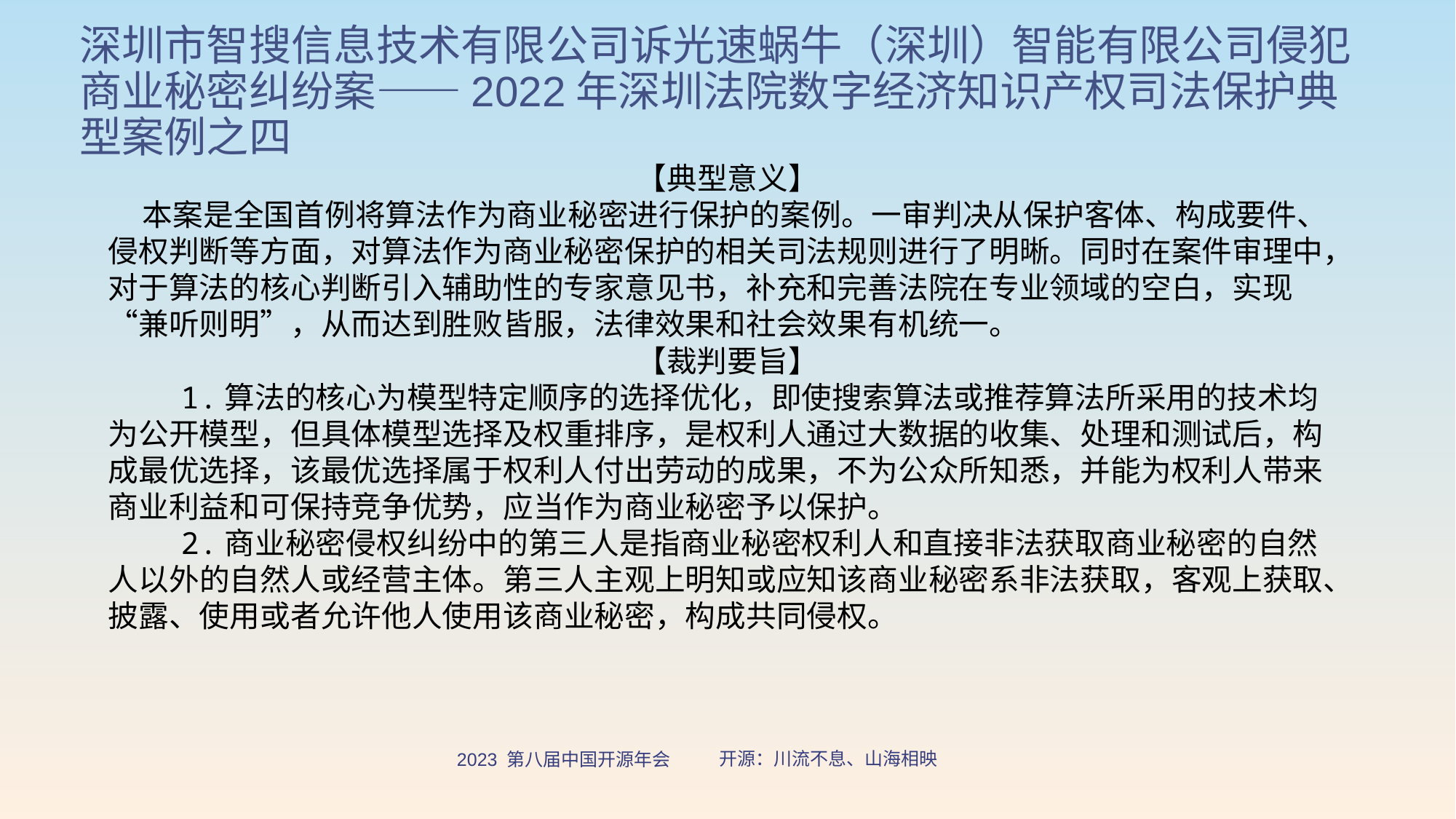

# 深圳市智搜信息技术有限公司诉光速蜗牛（深圳）智能有限公司侵犯商业秘密纠纷案——2022年深圳法院数字经济知识产权司法保护典型案例之四
【典型意义】
    本案是全国首例将算法作为商业秘密进行保护的案例。一审判决从保护客体、构成要件、侵权判断等方面，对算法作为商业秘密保护的相关司法规则进行了明晰。同时在案件审理中，对于算法的核心判断引入辅助性的专家意见书，补充和完善法院在专业领域的空白，实现“兼听则明”，从而达到胜败皆服，法律效果和社会效果有机统一。
【裁判要旨】
    1.算法的核心为模型特定顺序的选择优化，即使搜索算法或推荐算法所采用的技术均为公开模型，但具体模型选择及权重排序，是权利人通过大数据的收集、处理和测试后，构成最优选择，该最优选择属于权利人付出劳动的成果，不为公众所知悉，并能为权利人带来商业利益和可保持竞争优势，应当作为商业秘密予以保护。
    2.商业秘密侵权纠纷中的第三人是指商业秘密权利人和直接非法获取商业秘密的自然人以外的自然人或经营主体。第三人主观上明知或应知该商业秘密系非法获取，客观上获取、披露、使用或者允许他人使用该商业秘密，构成共同侵权。